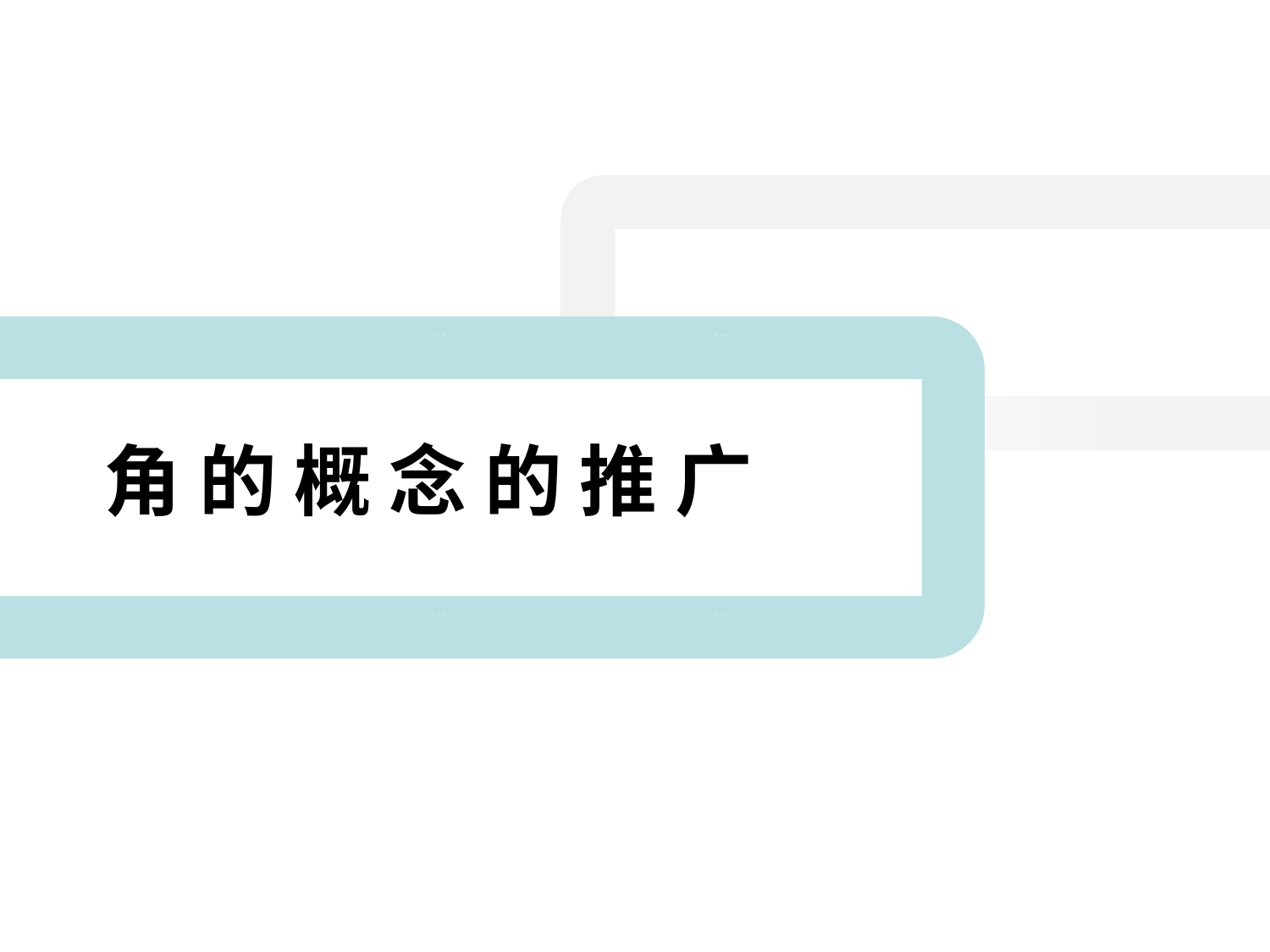

第一章
第二章
第三章

角 的 概 念 的 推 广
第四章
第五章